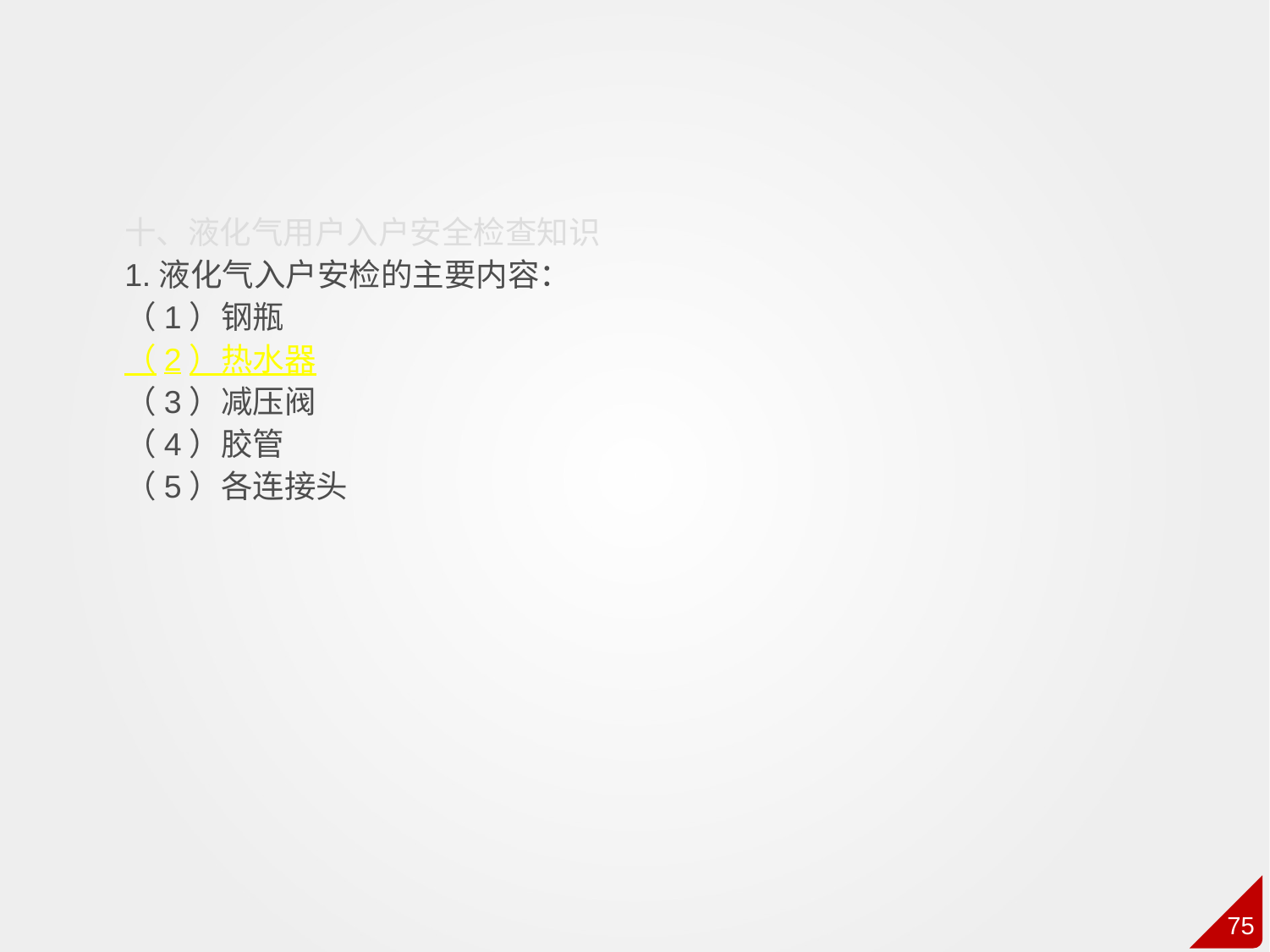

十、液化气用户入户安全检查知识
1.液化气入户安检的主要内容：
（1）钢瓶
（2）热水器
（3）减压阀
（4）胶管
（5）各连接头